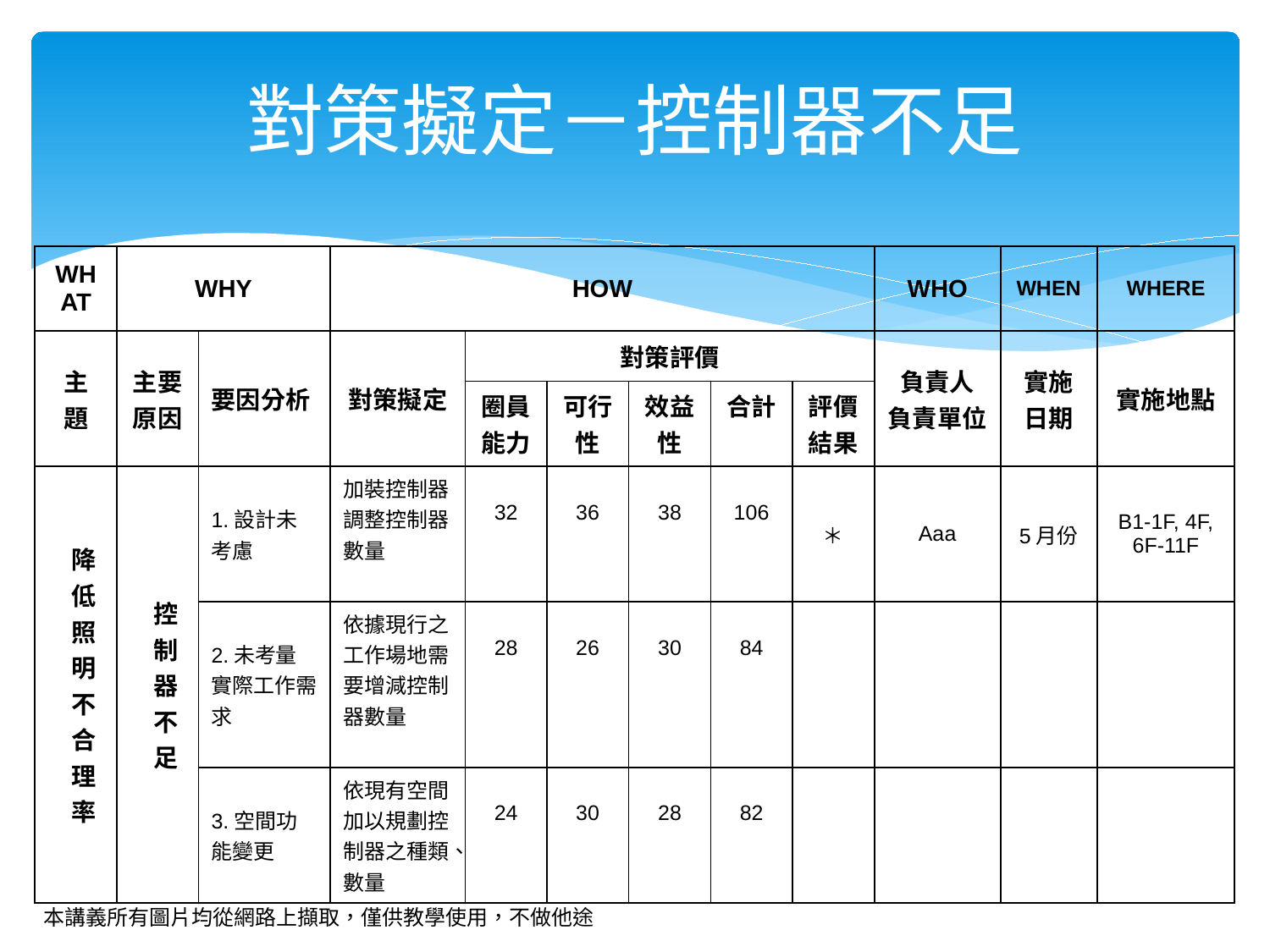

# 對策擬定－控制器不足
| WHAT | WHY |  | HOW |  |  |  |  |  | WHO | WHEN | WHERE |
| --- | --- | --- | --- | --- | --- | --- | --- | --- | --- | --- | --- |
| 主 題 | 主要原因 | 要因分析 | 對策擬定 | 對策評價 |  |  |  |  | 負責人 負責單位 | 實施 日期 | 實施地點 |
|  |  |  |  | 圈員能力 | 可行性 | 效益性 | 合計 | 評價結果 |  |  |  |
| 降 低 照 明 不 合 理 率 | 控 制 器 不 足 | 1.設計未 考慮 | 加裝控制器調整控制器數量 | 32 | 36 | 38 | 106 | ＊ | Aaa | 5月份 | B1-1F, 4F, 6F-11F |
|  |  | 2.未考量實際工作需求 | 依據現行之工作場地需要增減控制器數量 | 28 | 26 | 30 | 84 |  |  |  |  |
|  |  | 3.空間功能變更 | 依現有空間加以規劃控制器之種類、數量 | 24 | 30 | 28 | 82 |  |  |  |  |